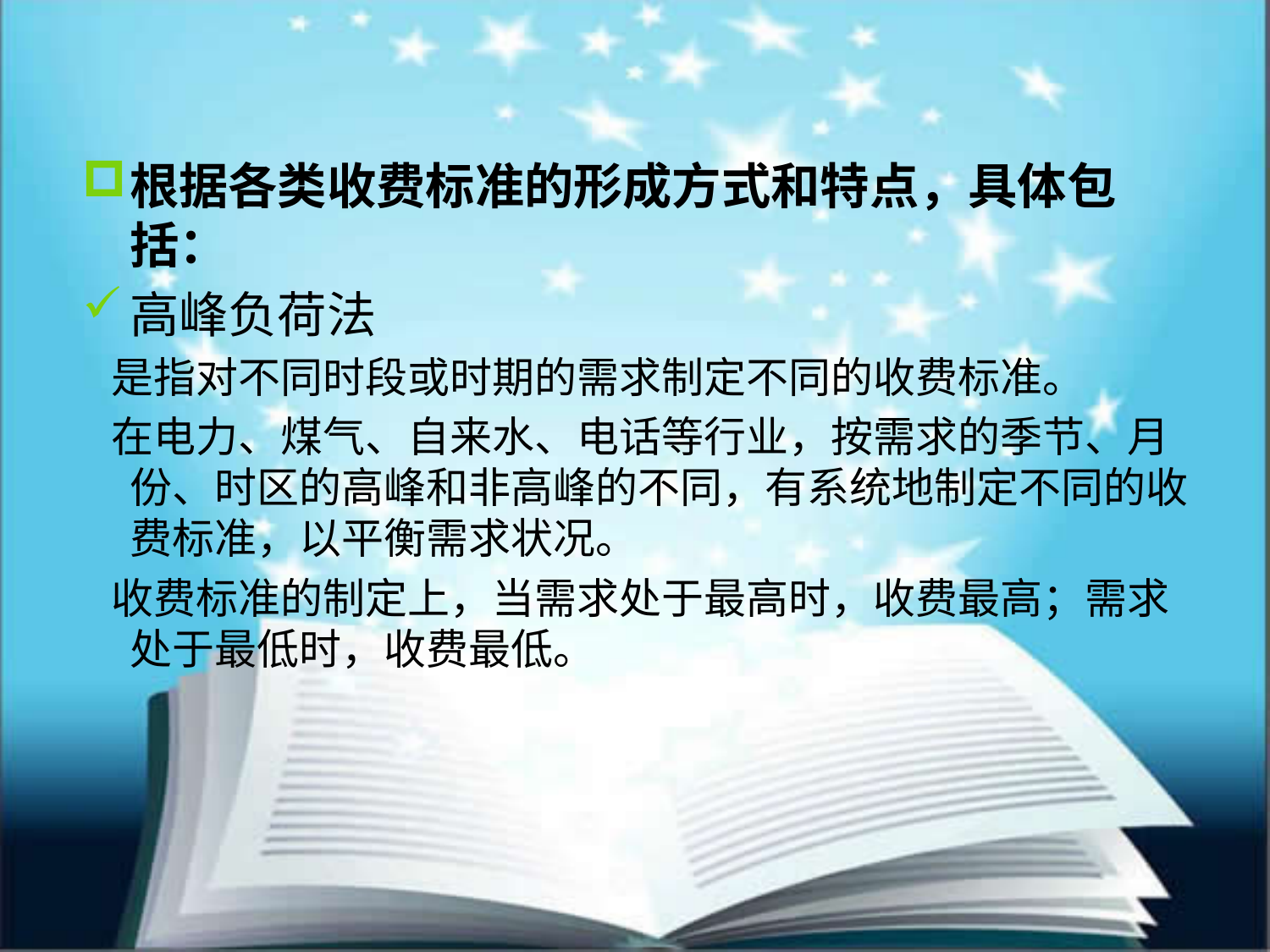

根据各类收费标准的形成方式和特点，具体包括：
高峰负荷法
  是指对不同时段或时期的需求制定不同的收费标准。
  在电力、煤气、自来水、电话等行业，按需求的季节、月份、时区的高峰和非高峰的不同，有系统地制定不同的收费标准，以平衡需求状况。
  收费标准的制定上，当需求处于最高时，收费最高；需求处于最低时，收费最低。